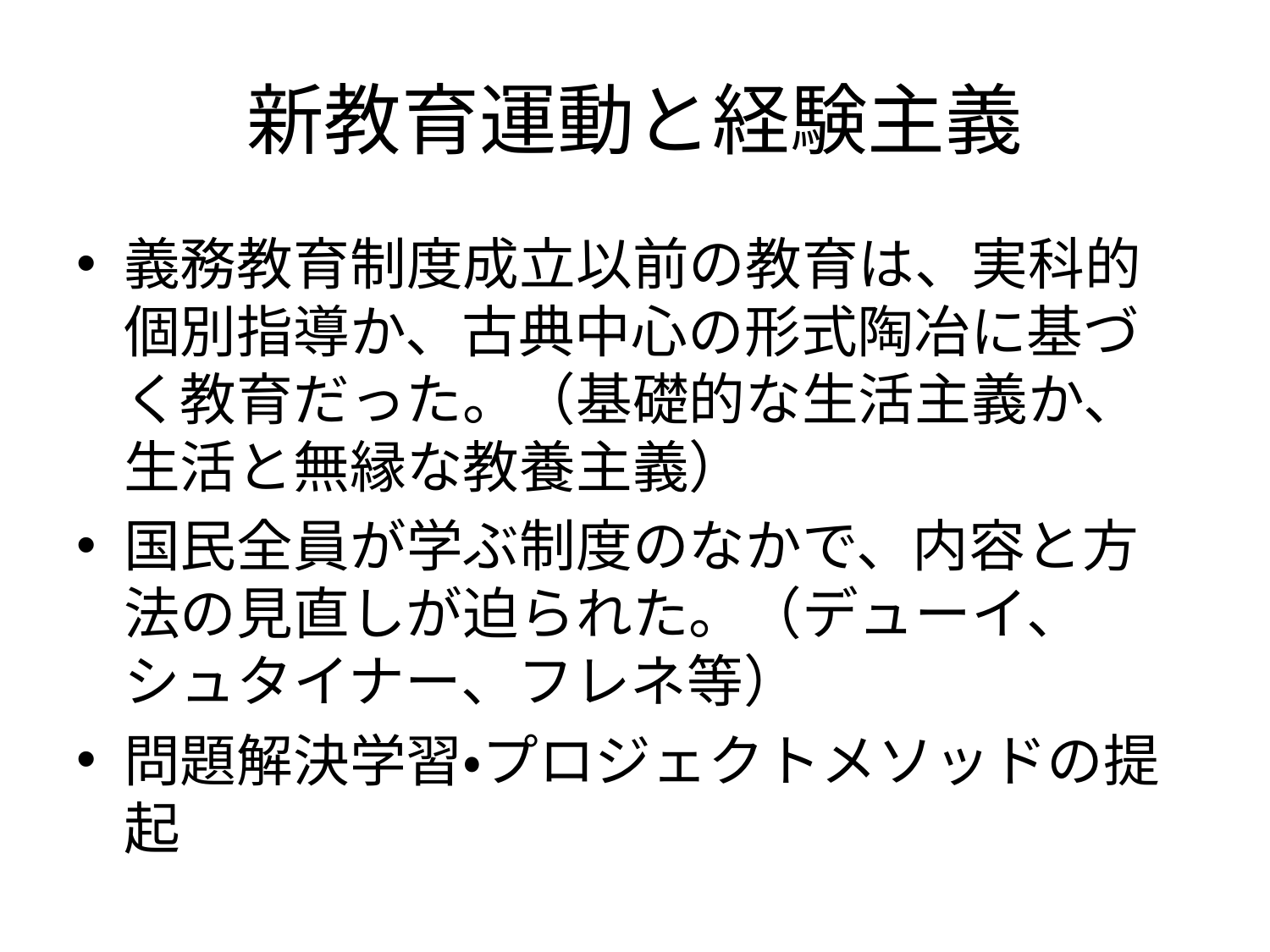

# 新教育運動と経験主義
義務教育制度成立以前の教育は、実科的個別指導か、古典中心の形式陶冶に基づく教育だった。（基礎的な生活主義か、生活と無縁な教養主義）
国民全員が学ぶ制度のなかで、内容と方法の見直しが迫られた。（デューイ、シュタイナー、フレネ等）
問題解決学習・プロジェクトメソッドの提起